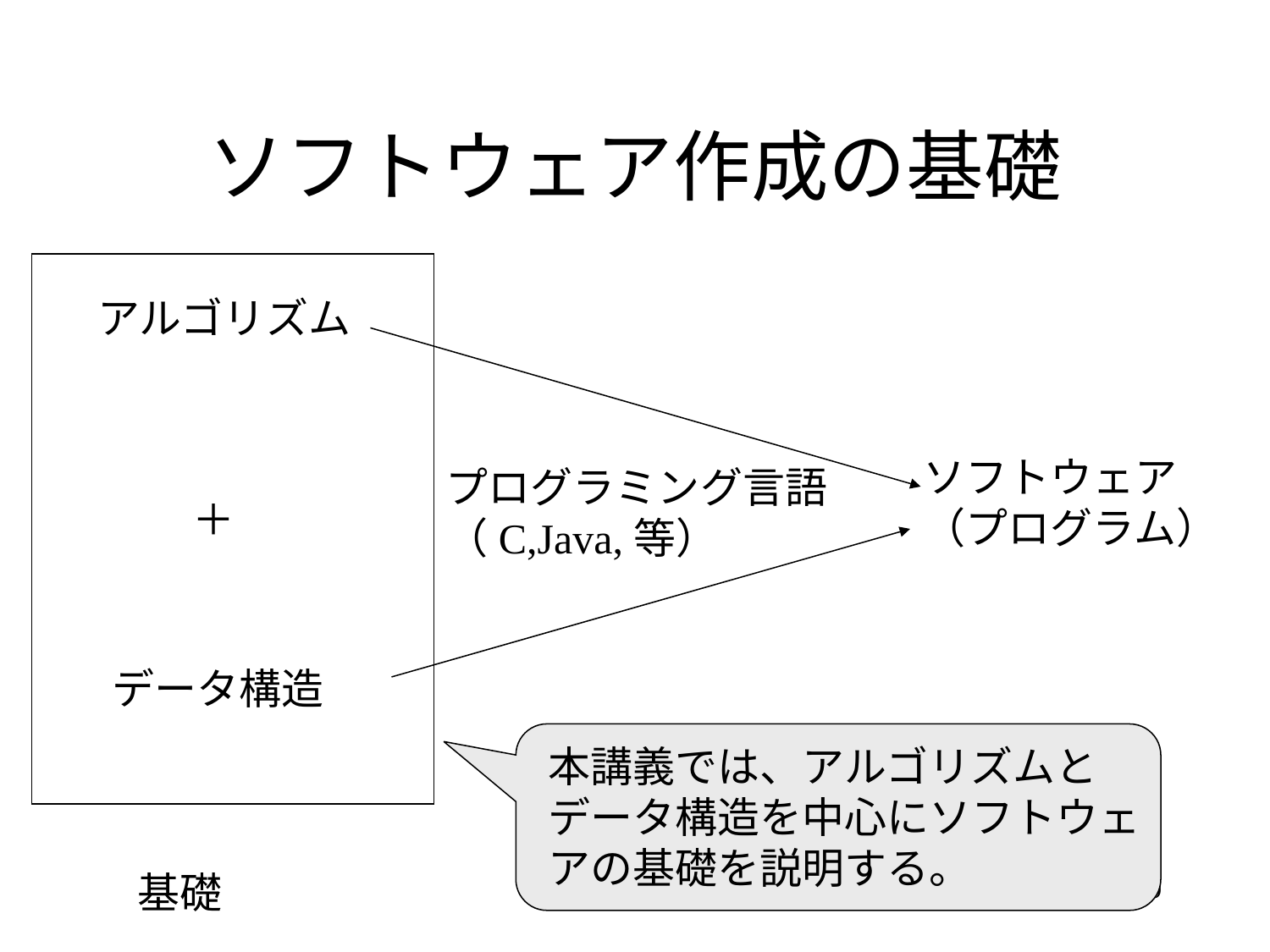

# ソフトウェア作成の基礎

アルゴリズム

ソフトウェア
（プログラム）
プログラミング言語
（C,Java,等）
＋

データ構造

本講義では、アルゴリズムとデータ構造を中心にソフトウェアの基礎を説明する。
基礎
9